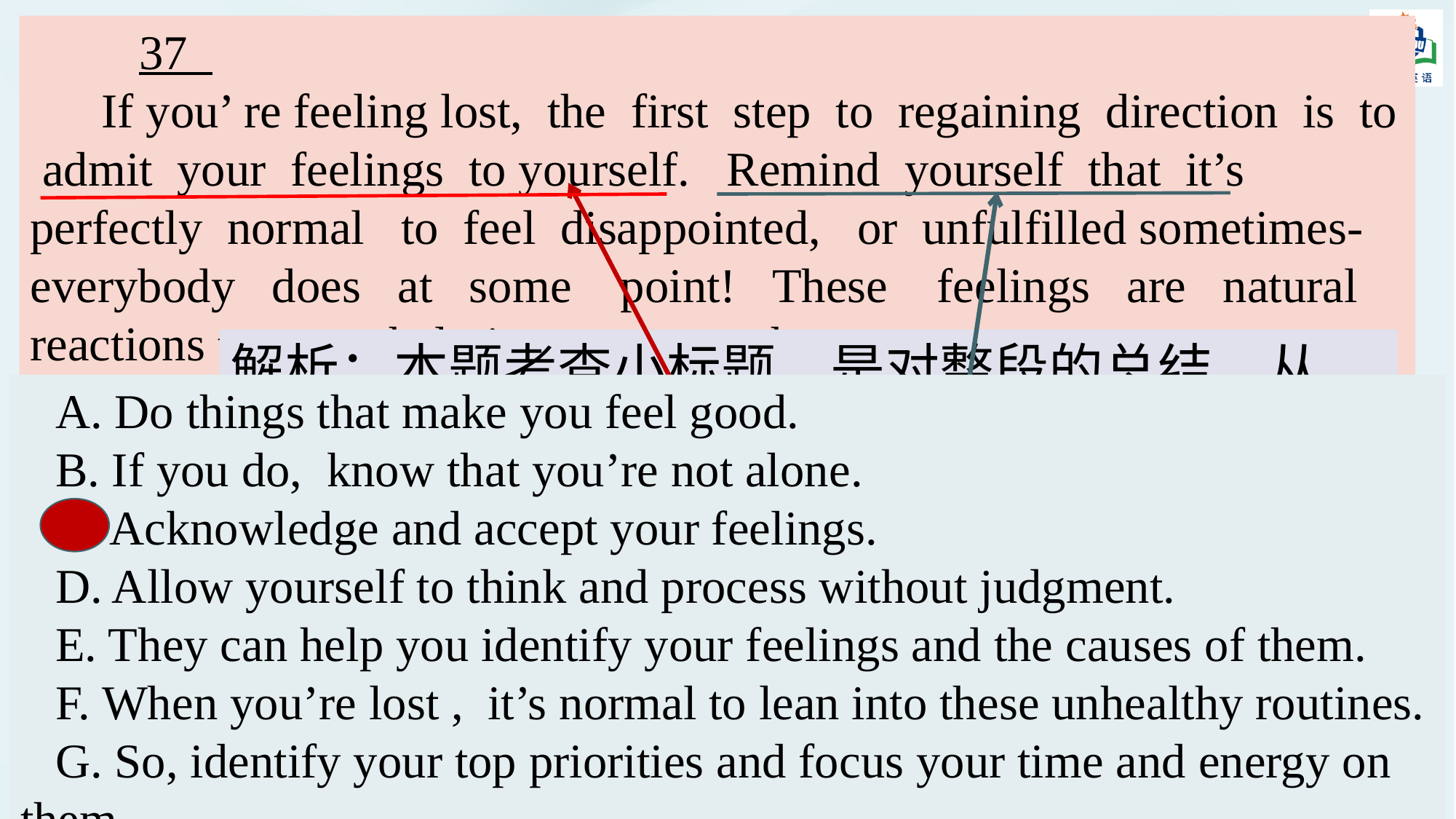

37
   If you’ re feeling lost,  the  first  step  to  regaining  direction  is  to  admit  your  feelings  to yourself.   Remind  yourself  that  it’s   perfectly  normal   to  feel  disappointed,   or  unfulfilled sometimes-everybody   does   at   some    point!   These    feelings   are   natural    reactions to overwhelming events or changes.
解析：本题考查小标题。是对整段的总结。从“admit...”可知要“承认自己的感觉，与C项中“acknowledge...your feelings”同一含义。从“remind...it’s ...normal to feel ...”,与C项中“accept your feelings”同一含义。

A. Do things that make you feel good.
B. If you do,  know that you’re not alone.
C. Acknowledge and accept your feelings.
D. Allow yourself to think and process without judgment.
E. They can help you identify your feelings and the causes of them.
F. When you’re lost ,  it’s normal to lean into these unhealthy routines.
G. So, identify your top priorities and focus your time and energy on them.